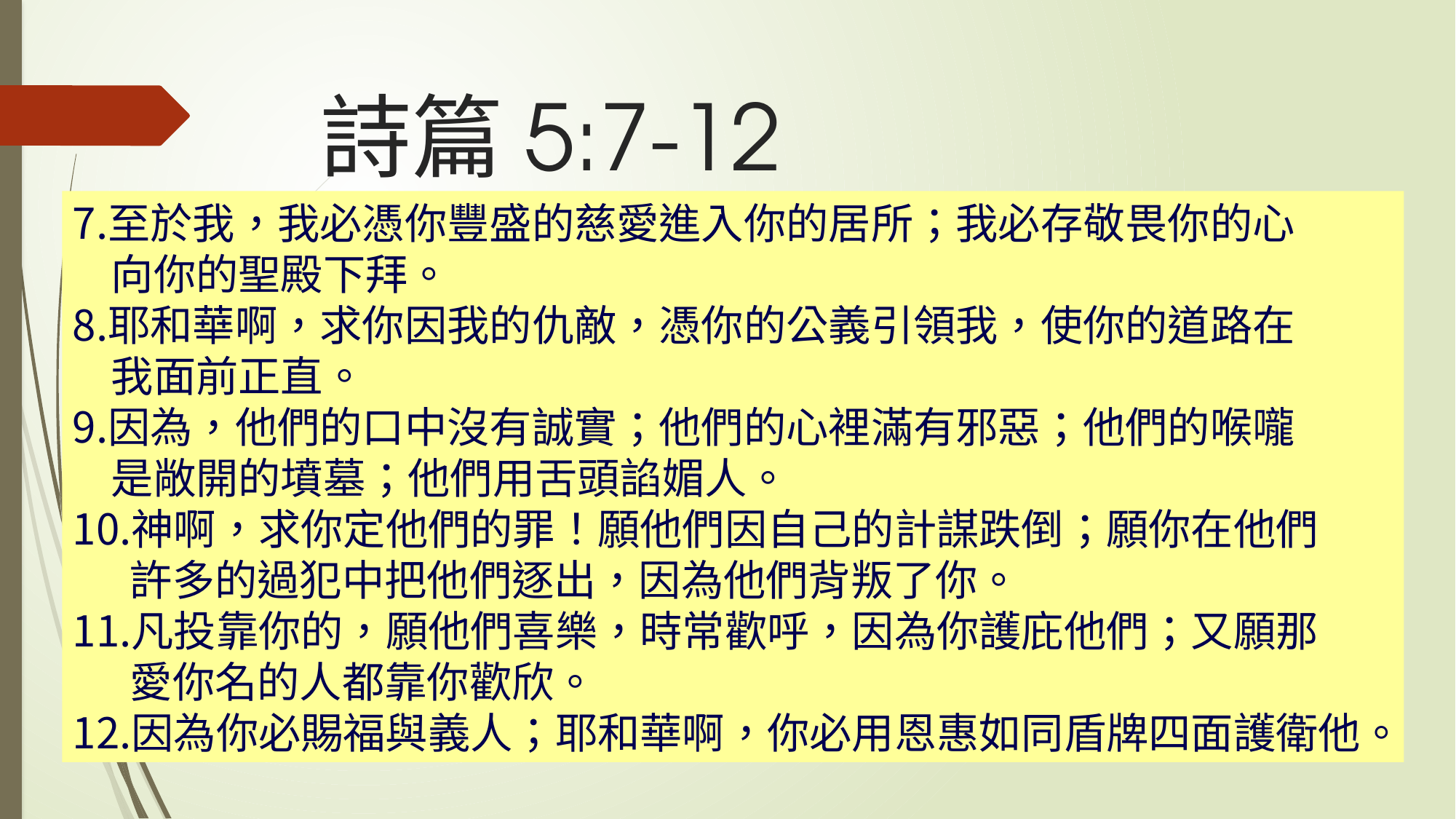

# 詩篇5:7-12
至於我，我必憑你豐盛的慈愛進入你的居所；我必存敬畏你的心
   向你的聖殿下拜。
耶和華啊，求你因我的仇敵，憑你的公義引領我，使你的道路在
   我面前正直。
因為，他們的口中沒有誠實；他們的心裡滿有邪惡；他們的喉嚨
   是敞開的墳墓；他們用舌頭諂媚人。
神啊，求你定他們的罪！願他們因自己的計謀跌倒；願你在他們
     許多的過犯中把他們逐出，因為他們背叛了你。
凡投靠你的，願他們喜樂，時常歡呼，因為你護庇他們；又願那
     愛你名的人都靠你歡欣。
因為你必賜福與義人；耶和華啊，你必用恩惠如同盾牌四面護衛他。